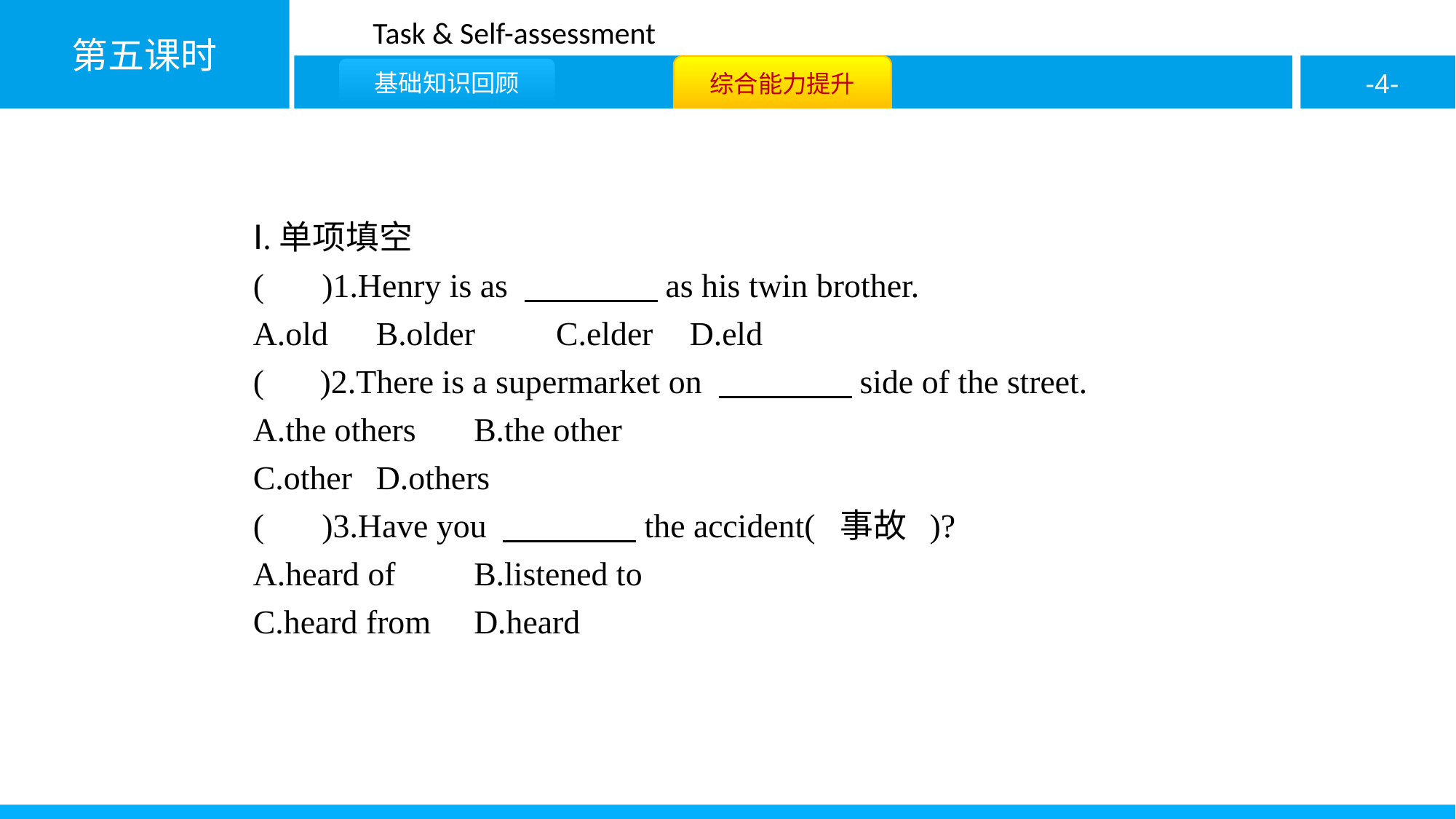

Ⅰ.单项填空
(  A  )1.Henry is as 　　　　as his twin brother.
A.old	B.older	C.elder	D.eld
(  B  )2.There is a supermarket on 　　　　side of the street.
A.the others	B.the other
C.other	D.others
(  A  )3.Have you 　　　　the accident(  事故  )?
A.heard of	B.listened to
C.heard from	D.heard